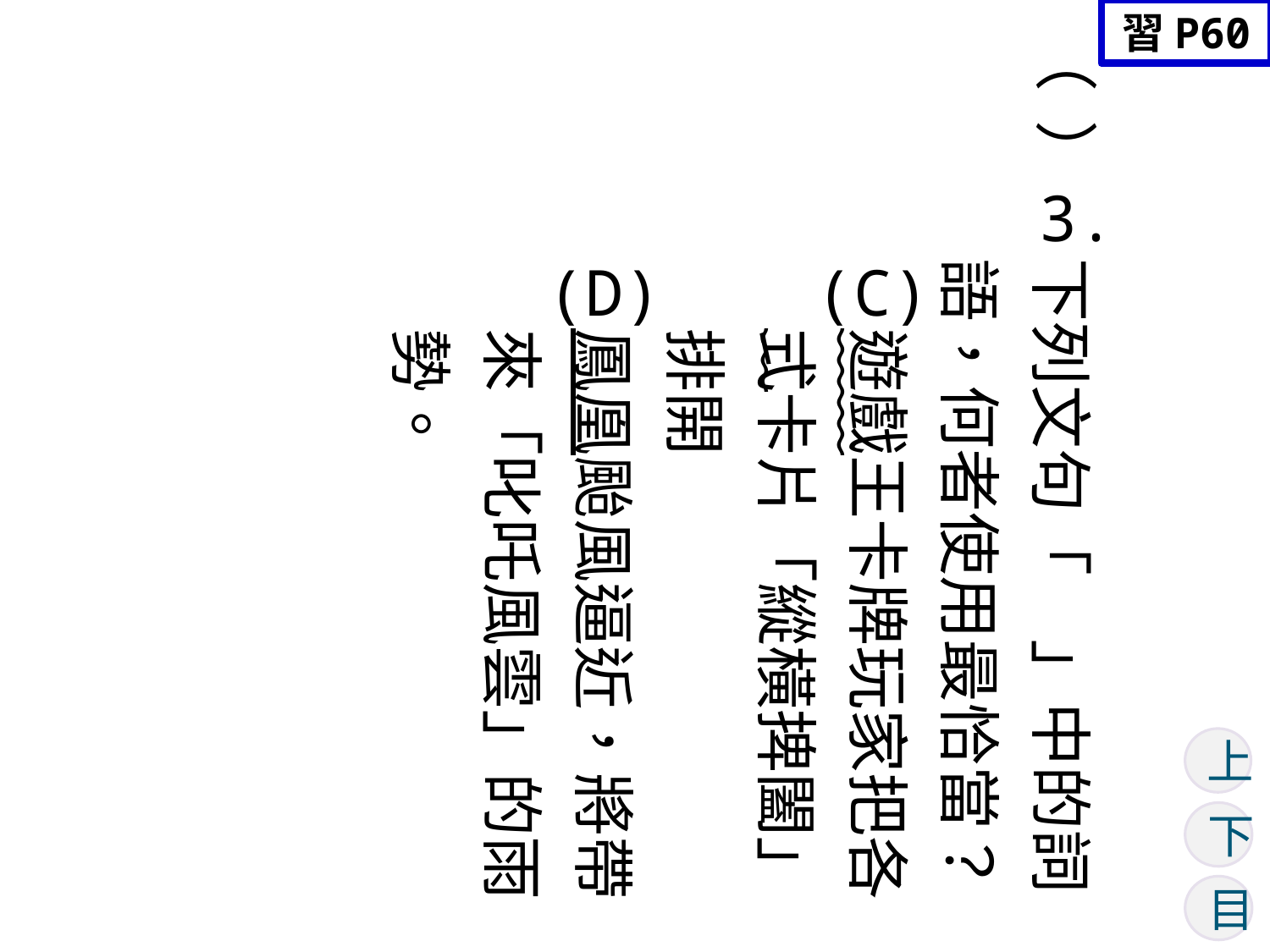

習P60
（  ）
3.
下列文句「　」中的詞語，何者使用最恰當？
遊戲王卡牌玩家把各式卡片「縱橫捭闔」排開
鳳凰颱風逼近，將帶來「叱吒風雲」的雨勢。
(D)
(C)
﹏﹏﹏